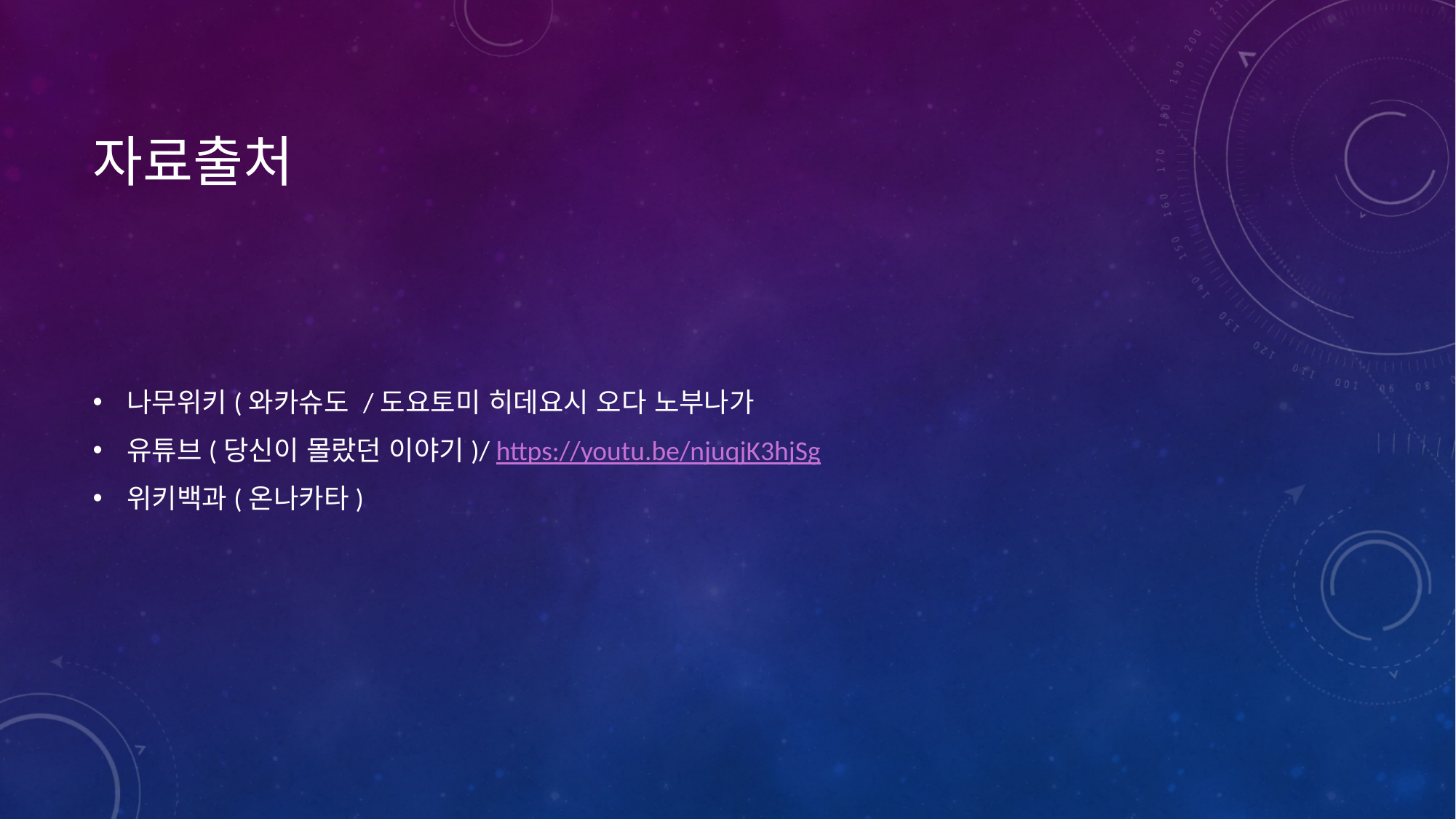

# 자료출처
나무위키(와카슈도 /도요토미 히데요시 오다 노부나가
유튜브(당신이 몰랐던 이야기)/ https://youtu.be/njuqjK3hjSg
위키백과(온나카타)